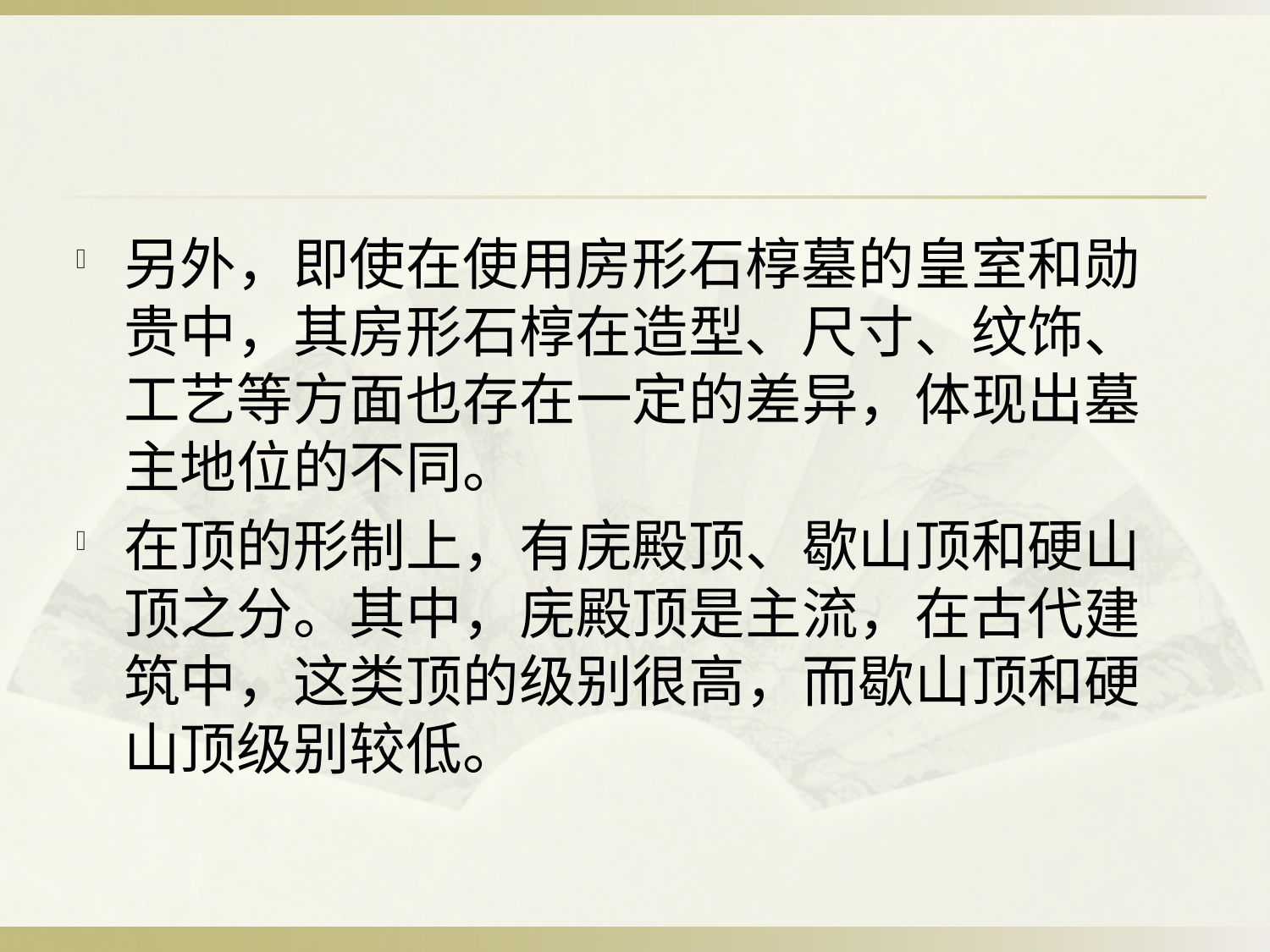

#
另外，即使在使用房形石椁墓的皇室和勋贵中，其房形石椁在造型、尺寸、纹饰、工艺等方面也存在一定的差异，体现出墓主地位的不同。
在顶的形制上，有庑殿顶、歇山顶和硬山顶之分。其中，庑殿顶是主流，在古代建筑中，这类顶的级别很高，而歇山顶和硬山顶级别较低。